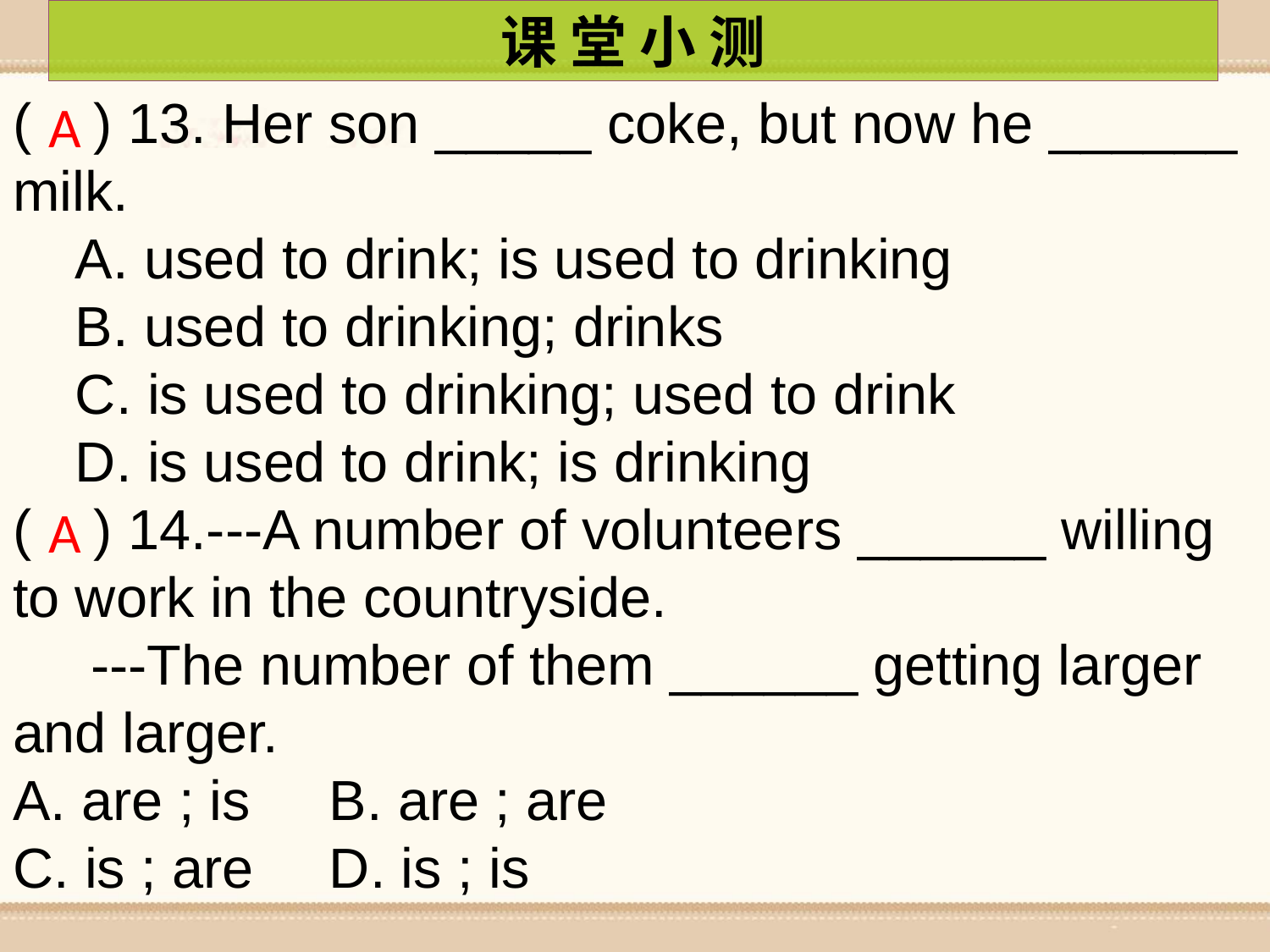

课 堂 小 测
(    ) 13. Her son _____ coke, but now he ______ milk.
    A. used to drink; is used to drinking
    B. used to drinking; drinks
    C. is used to drinking; used to drink
    D. is used to drink; is drinking
(    ) 14.---A number of volunteers ______ willing to work in the countryside.
     ---The number of them ______ getting larger and larger.
A. are ; is	    B. are ; are
C. is ; are	    D. is ; is
A
A